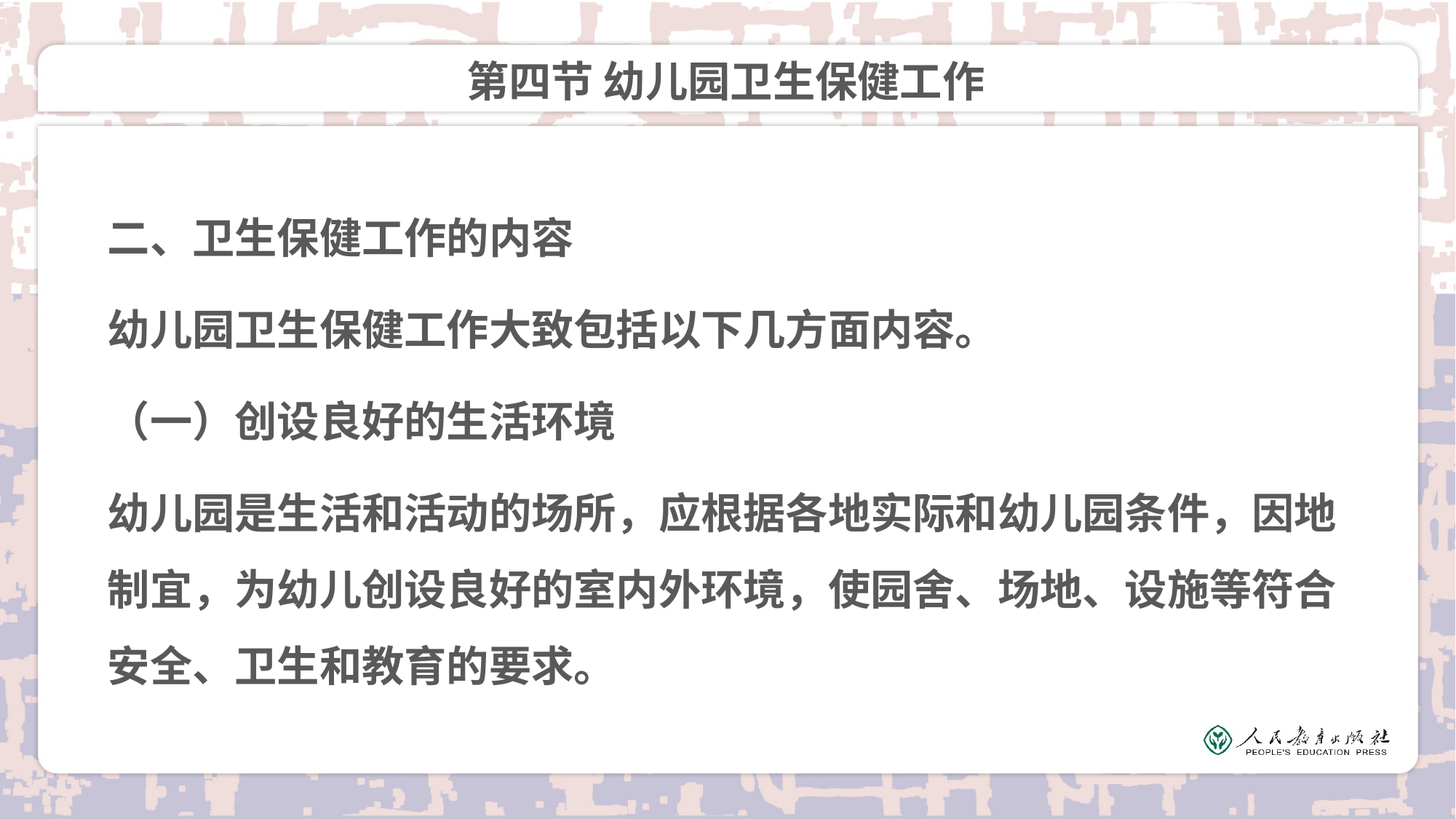

# 第四节 幼儿园卫生保健工作
二、卫生保健工作的内容
幼儿园卫生保健工作大致包括以下几方面内容。
（一）创设良好的生活环境
幼儿园是生活和活动的场所，应根据各地实际和幼儿园条件，因地制宜，为幼儿创设良好的室内外环境，使园舍、场地、设施等符合安全、卫生和教育的要求。